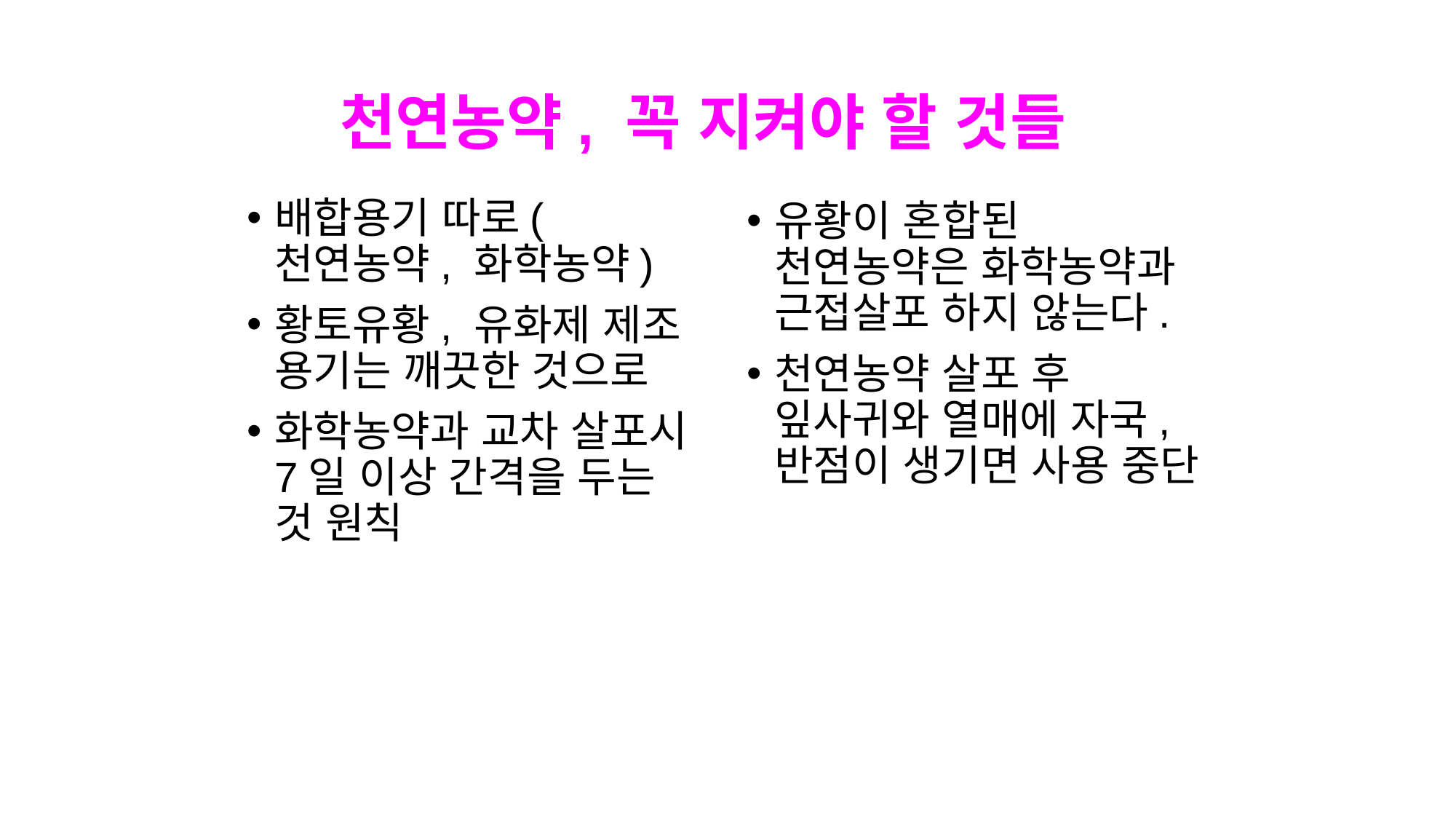

천연농약, 꼭 지켜야 할 것들
배합용기 따로(천연농약, 화학농약)
황토유황, 유화제 제조 용기는 깨끗한 것으로
화학농약과 교차 살포시 7일 이상 간격을 두는 것 원칙
유황이 혼합된 천연농약은 화학농약과 근접살포 하지 않는다.
천연농약 살포 후 잎사귀와 열매에 자국, 반점이 생기면 사용 중단